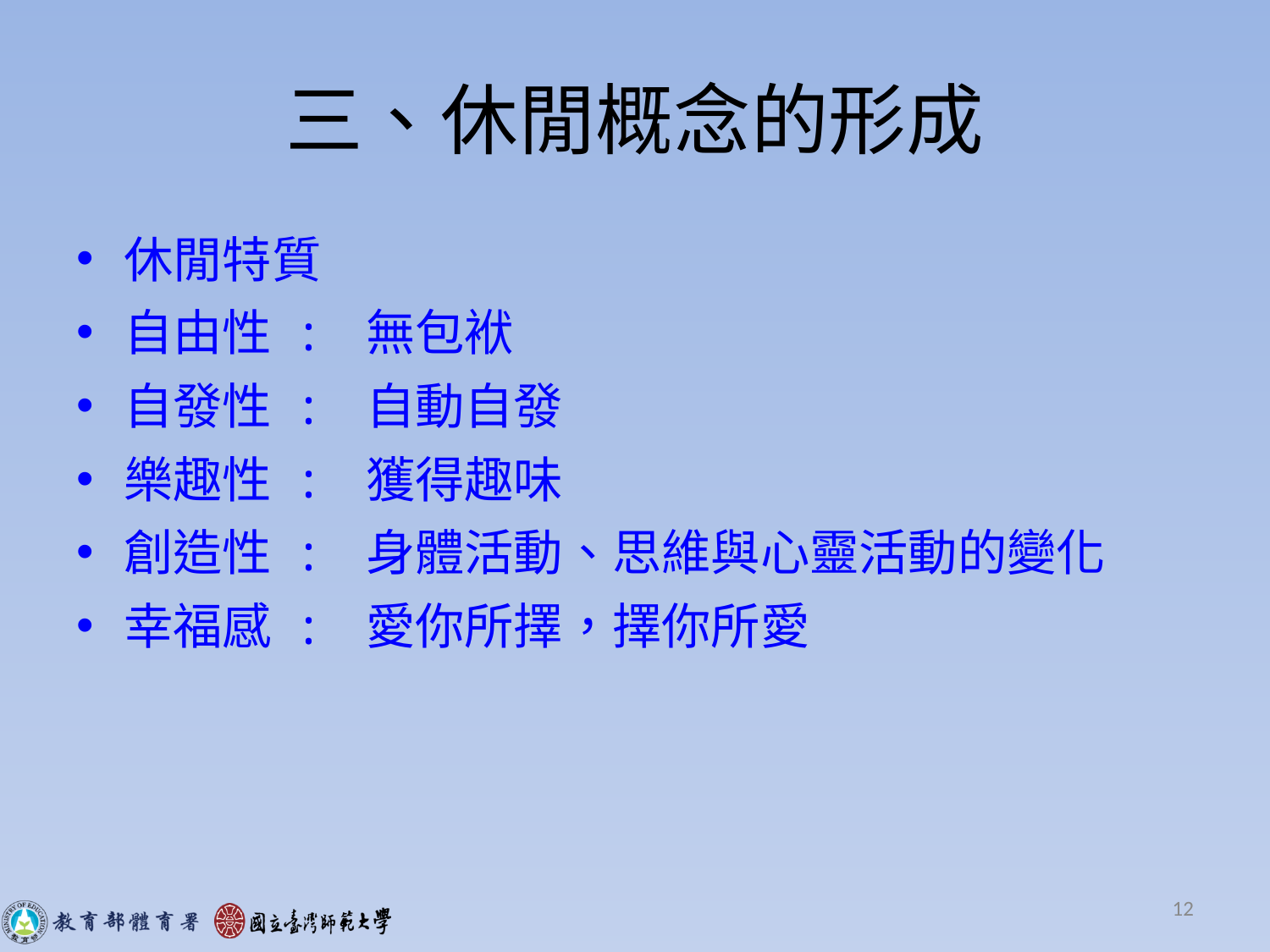

# 三、休閒概念的形成
休閒特質
自由性 : 無包袱
自發性 : 自動自發
樂趣性 : 獲得趣味
創造性 : 身體活動、思維與心靈活動的變化
幸福感 : 愛你所擇，擇你所愛

12